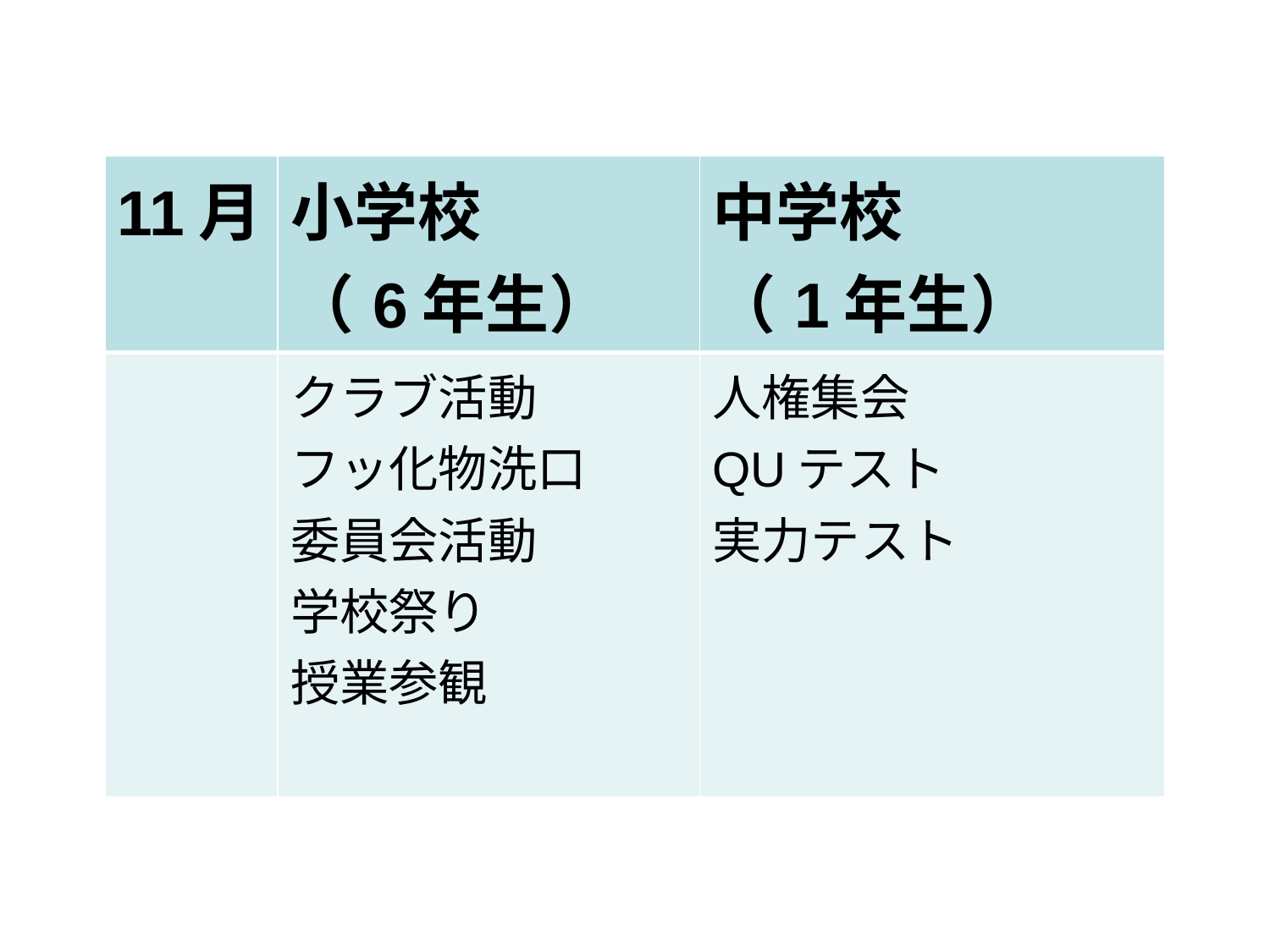

| 11月 | 小学校 （6年生） | 中学校 （1年生） |
| --- | --- | --- |
|  | クラブ活動 フッ化物洗口 委員会活動 学校祭り 授業参観 | 人権集会 QUテスト 実力テスト |